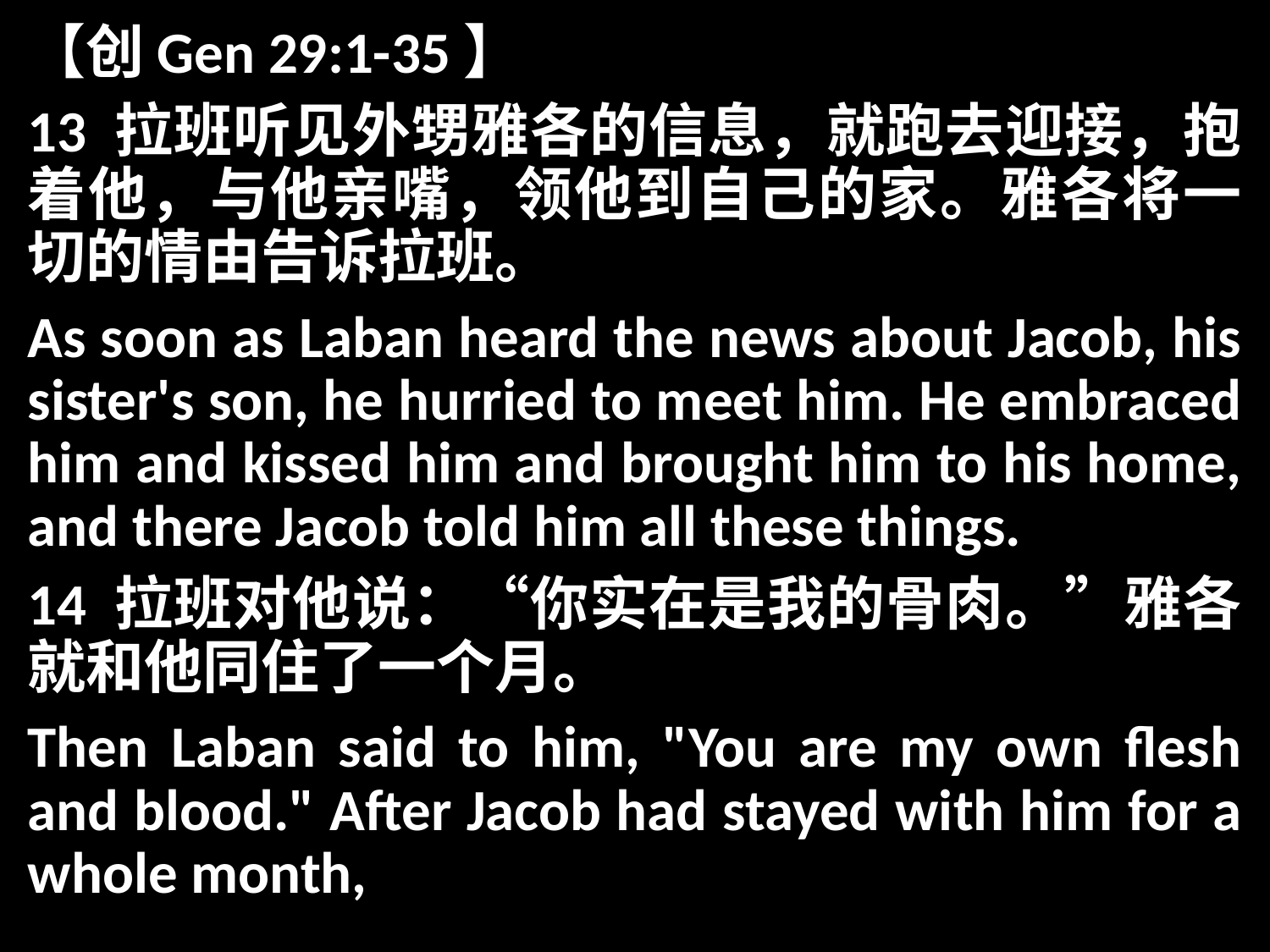

【创Gen 29:1-35】
13 拉班听见外甥雅各的信息，就跑去迎接，抱着他，与他亲嘴，领他到自己的家。雅各将一切的情由告诉拉班。
As soon as Laban heard the news about Jacob, his sister's son, he hurried to meet him. He embraced him and kissed him and brought him to his home, and there Jacob told him all these things.
14 拉班对他说：“你实在是我的骨肉。”雅各就和他同住了一个月。
Then Laban said to him, "You are my own flesh and blood." After Jacob had stayed with him for a whole month,